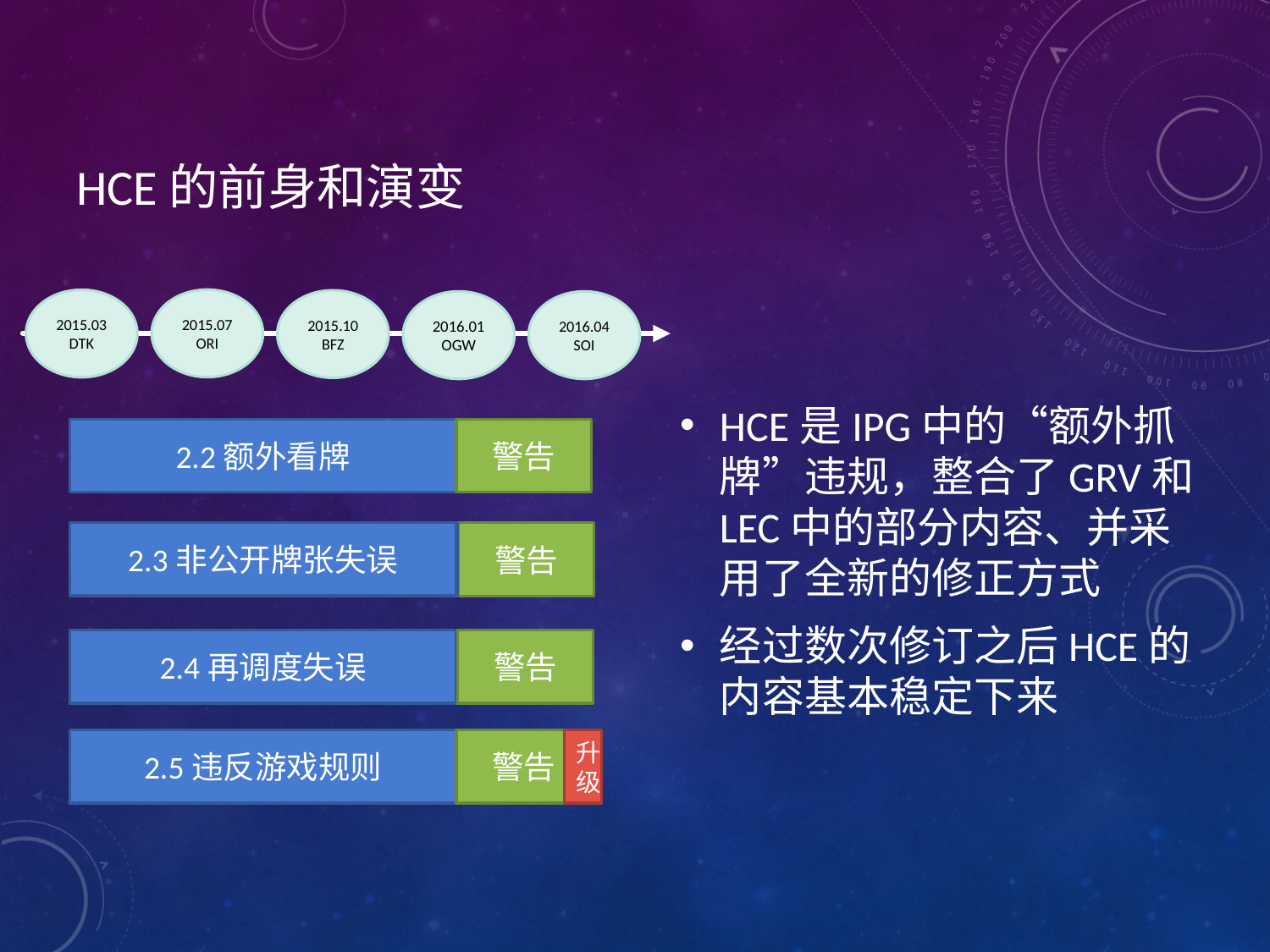

# HCE的前身和演变
2015.07
ORI
2015.03
DTK
2015.10
BFZ
2016.01
OGW
2016.04
SOI
HCE是IPG中的“额外抓牌”违规，整合了GRV和LEC中的部分内容、并采用了全新的修正方式
经过数次修订之后HCE的内容基本稳定下来
2.2额外看牌
警告

2.3非公开牌张失误
2.4再调度失误
2.3额外抓牌
一盘负
警告
2.4再调度失误
2.4游戏开始时不当抓牌
警告
警告
2.5违反游戏规则
警告
升级